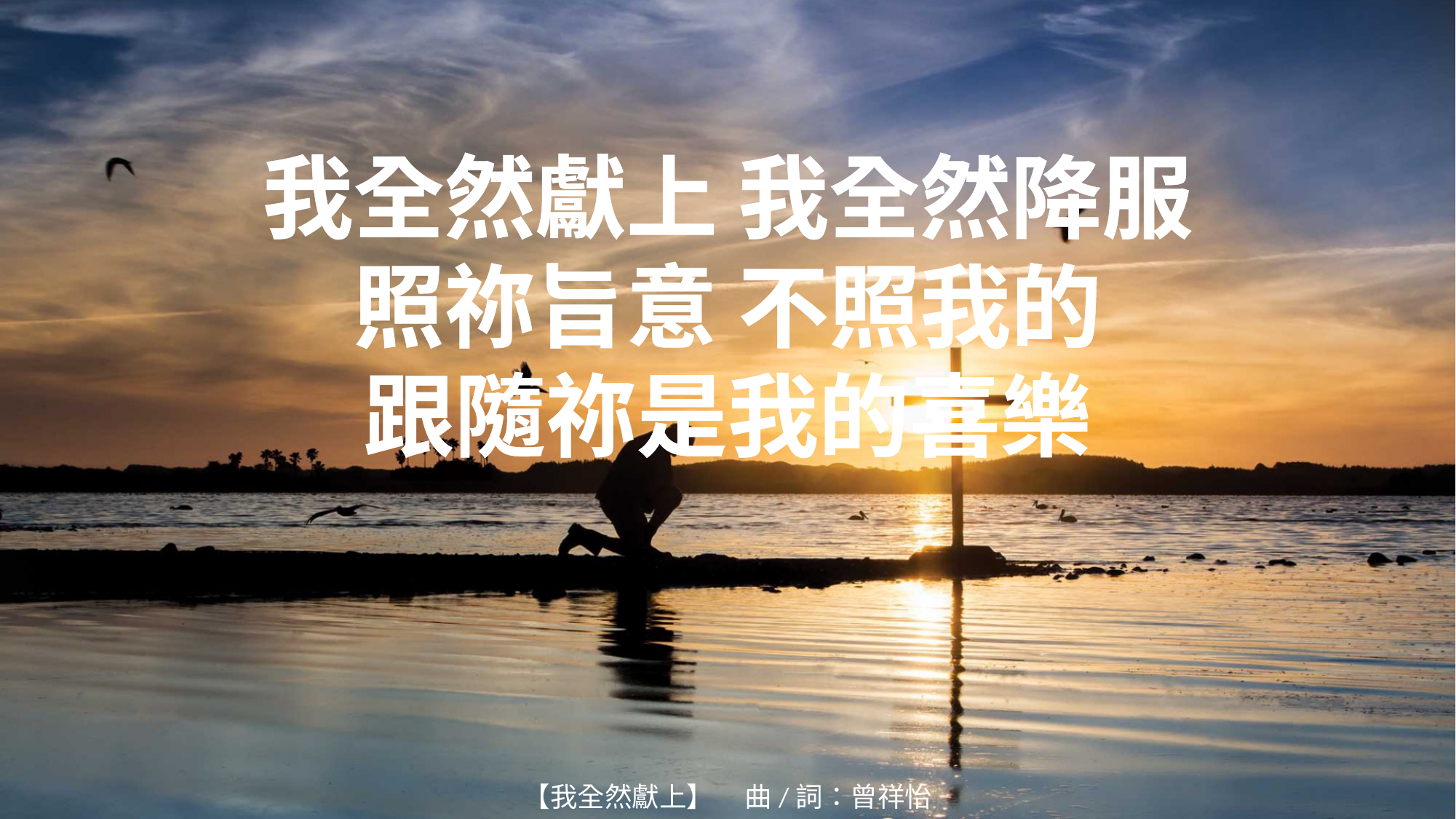

我全然獻上 我全然降服
照祢旨意 不照我的
跟隨祢是我的喜樂
【我全然獻上】     曲/詞：曾祥怡